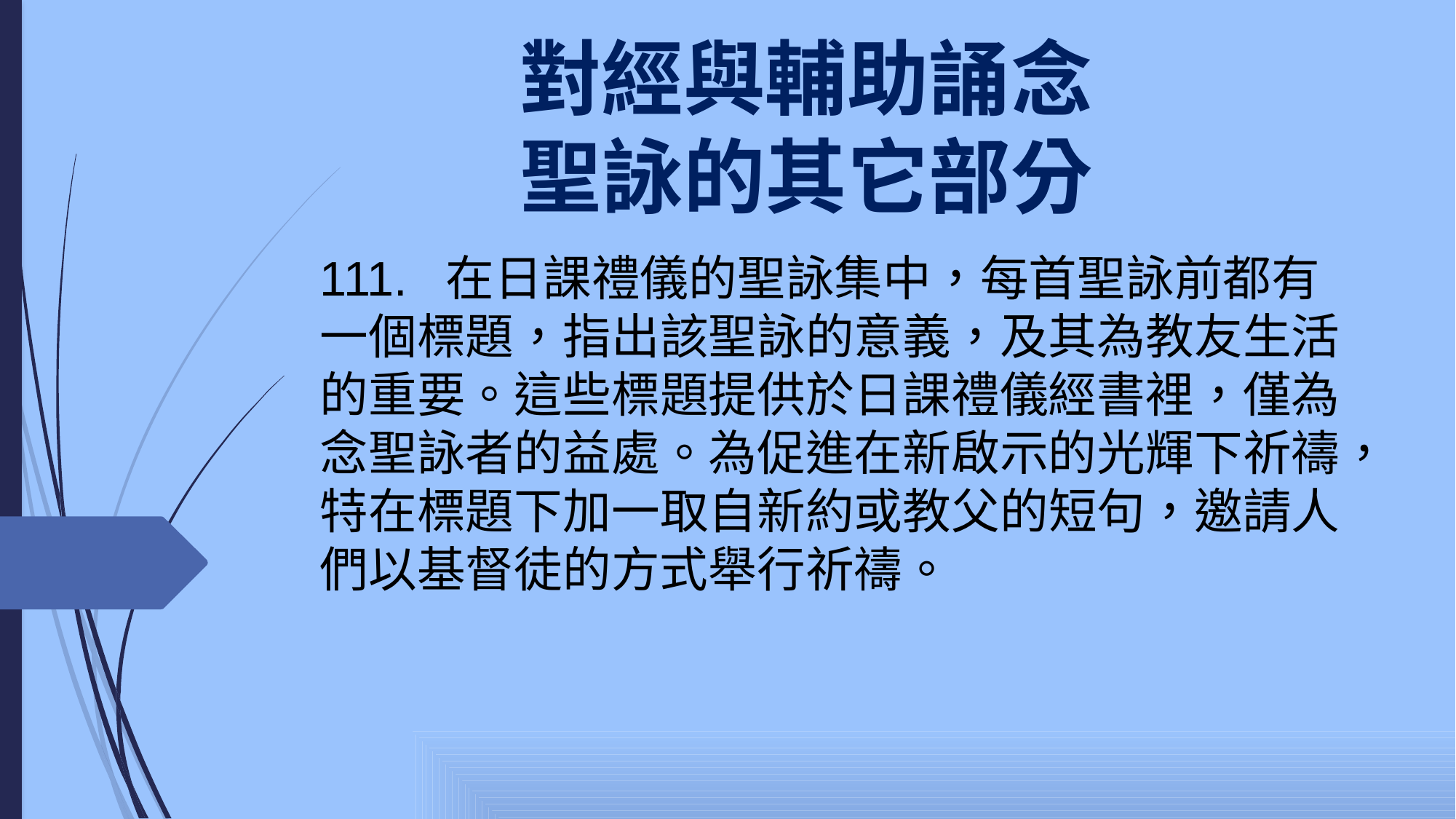

# 對經與輔助誦念 聖詠的其它部分
111.  在日課禮儀的聖詠集中，每首聖詠前都有一個標題，指出該聖詠的意義，及其為教友生活的重要。這些標題提供於日課禮儀經書裡，僅為念聖詠者的益處。為促進在新啟示的光輝下祈禱，特在標題下加一取自新約或教父的短句，邀請人們以基督徒的方式舉行祈禱。